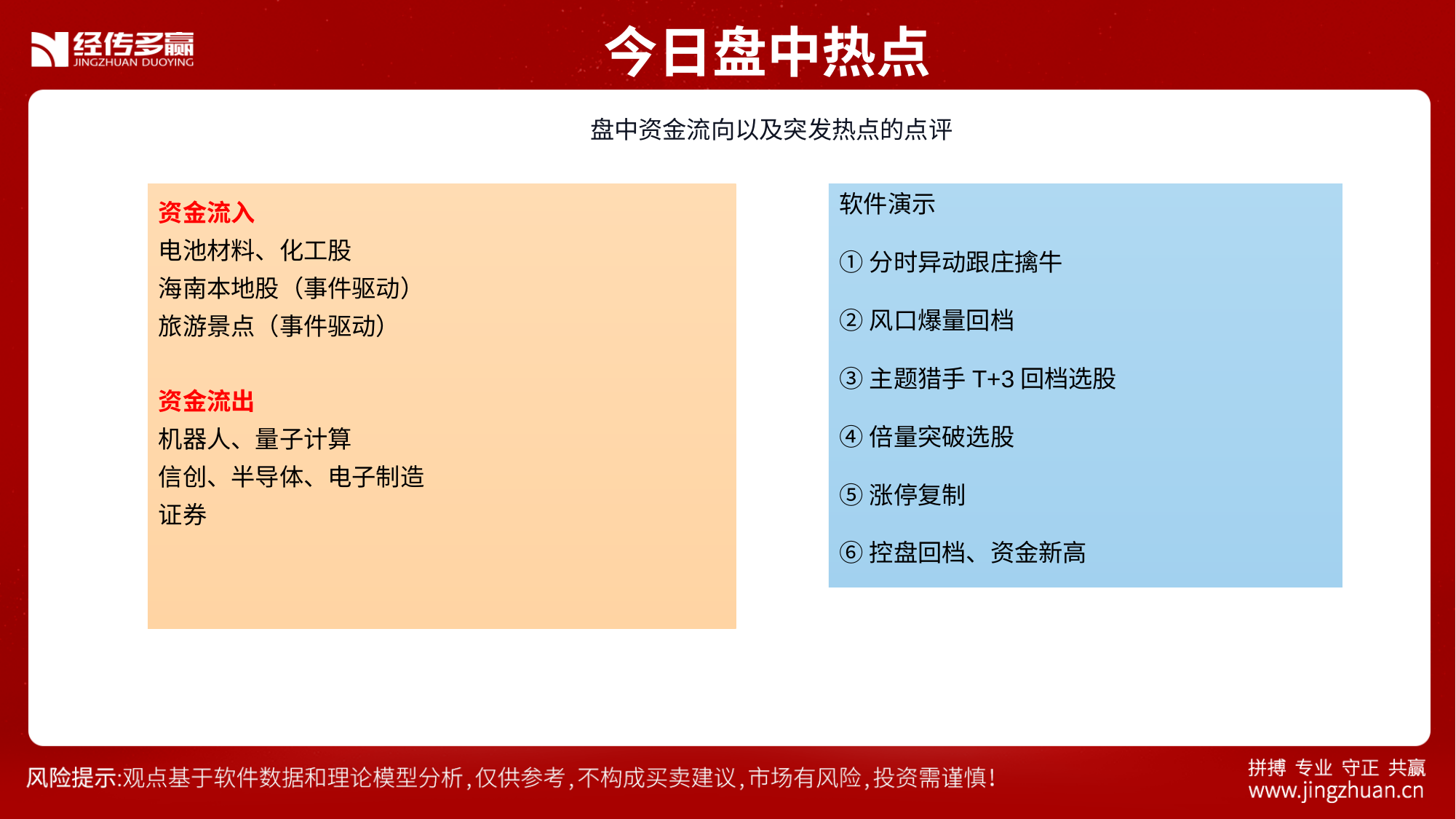

今日盘中热点
          盘中资金流向以及突发热点的点评

资金流入
电池材料、化工股
海南本地股（事件驱动）
旅游景点（事件驱动）

资金流出
机器人、量子计算
信创、半导体、电子制造
证券
软件演示

①分时异动跟庄擒牛

②风口爆量回档

③主题猎手T+3回档选股

④倍量突破选股

⑤涨停复制

⑥控盘回档、资金新高